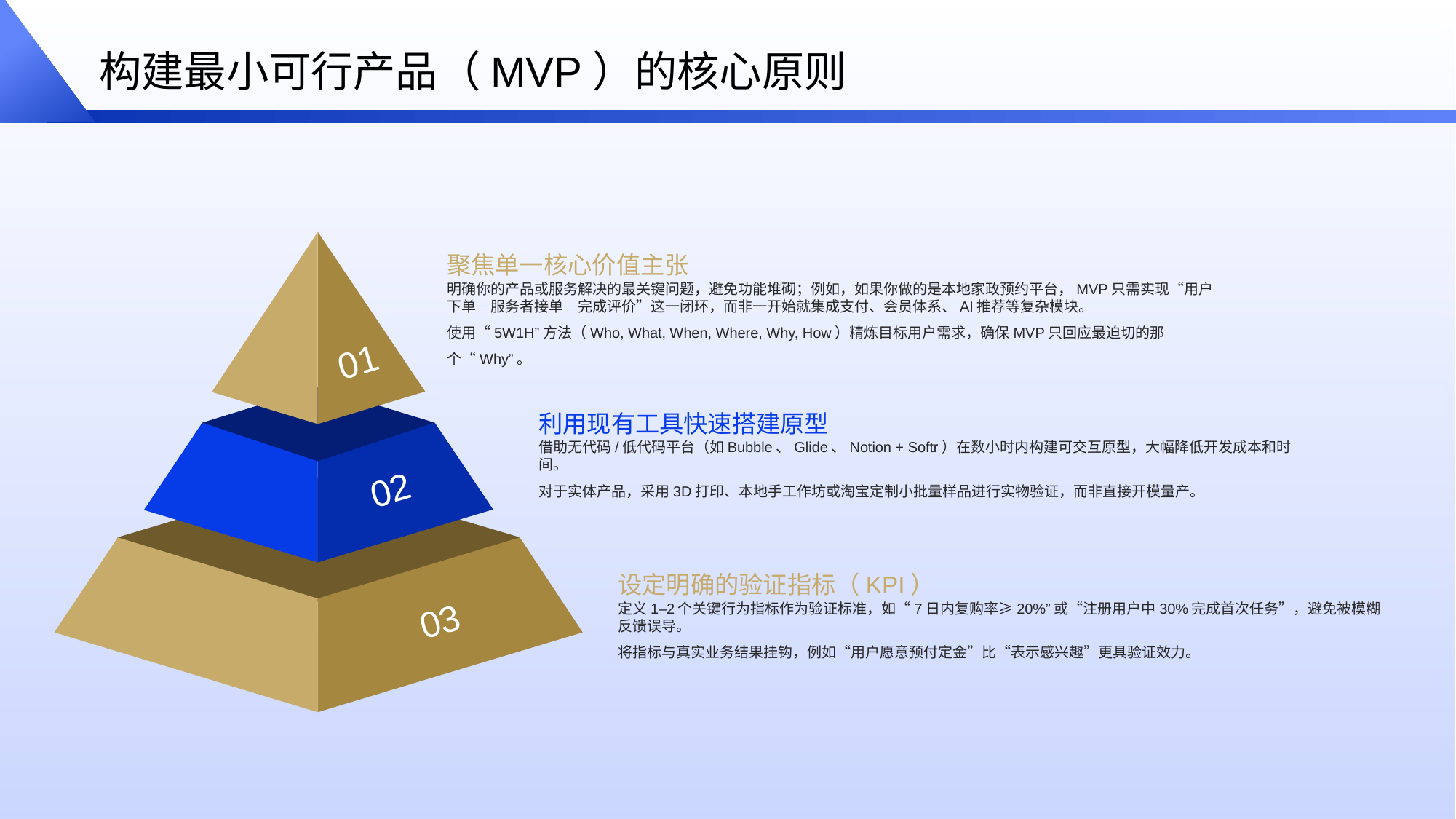

构建最小可行产品（MVP）的核心原则

聚焦单一核心价值主张
明确你的产品或服务解决的最关键问题，避免功能堆砌；例如，如果你做的是本地家政预约平台，MVP只需实现“用户下单—服务者接单—完成评价”这一闭环，而非一开始就集成支付、会员体系、AI推荐等复杂模块。
使用“5W1H”方法（Who, What, When, Where, Why, How）精炼目标用户需求，确保MVP只回应最迫切的那个“Why”。
01

利用现有工具快速搭建原型

借助无代码/低代码平台（如Bubble、Glide、Notion + Softr）在数小时内构建可交互原型，大幅降低开发成本和时间。
对于实体产品，采用3D打印、本地手工作坊或淘宝定制小批量样品进行实物验证，而非直接开模量产。
02

设定明确的验证指标（KPI）
03
定义1–2个关键行为指标作为验证标准，如“7日内复购率≥20%”或“注册用户中30%完成首次任务”，避免被模糊反馈误导。
将指标与真实业务结果挂钩，例如“用户愿意预付定金”比“表示感兴趣”更具验证效力。